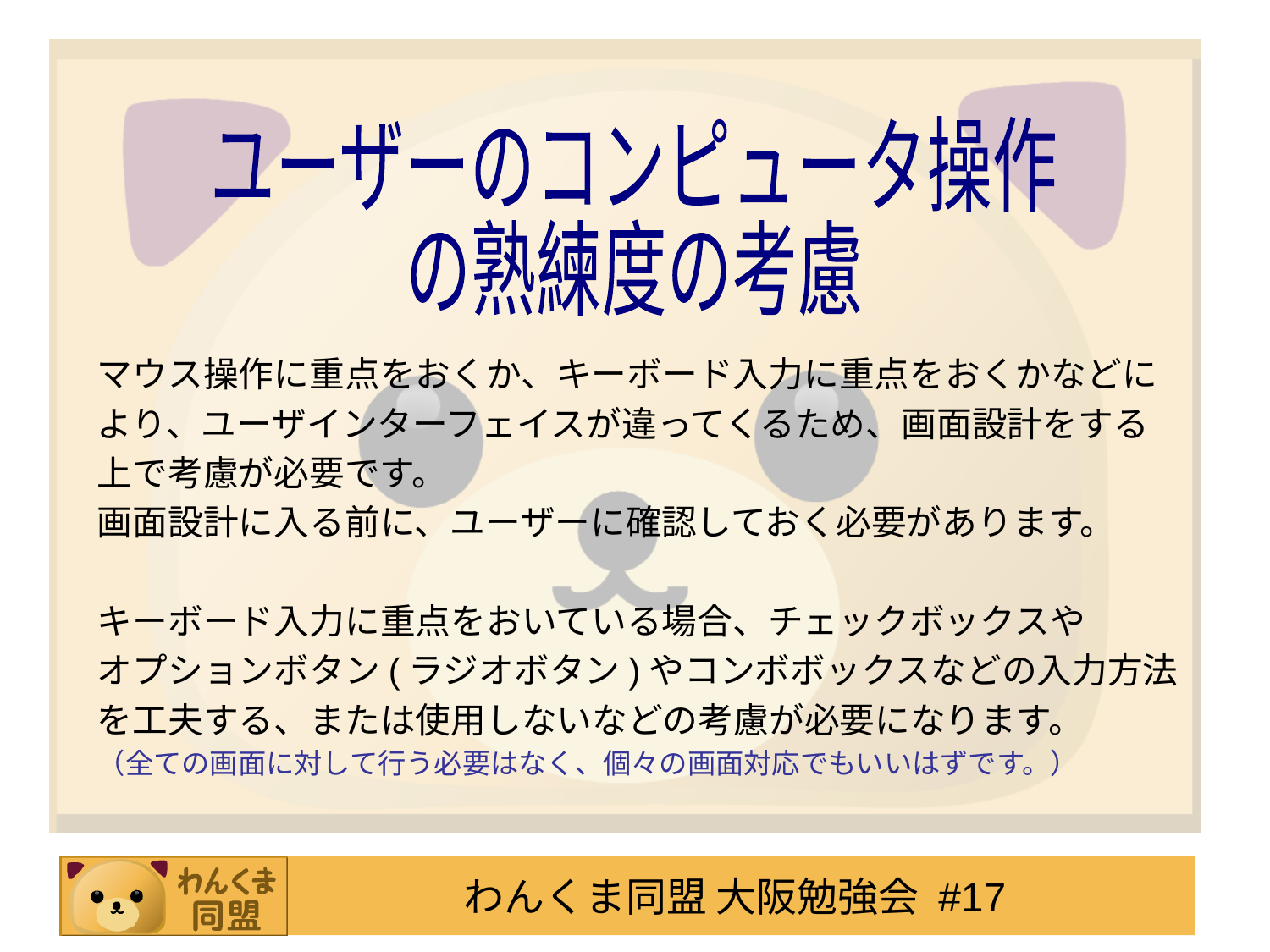

ユーザーのコンピュータ操作
の熟練度の考慮
マウス操作に重点をおくか、キーボード入力に重点をおくかなどに
より、ユーザインターフェイスが違ってくるため、画面設計をする
上で考慮が必要です。
画面設計に入る前に、ユーザーに確認しておく必要があります。

キーボード入力に重点をおいている場合、チェックボックスや
オプションボタン(ラジオボタン)やコンボボックスなどの入力方法
を工夫する、または使用しないなどの考慮が必要になります。
（全ての画面に対して行う必要はなく、個々の画面対応でもいいはずです。）